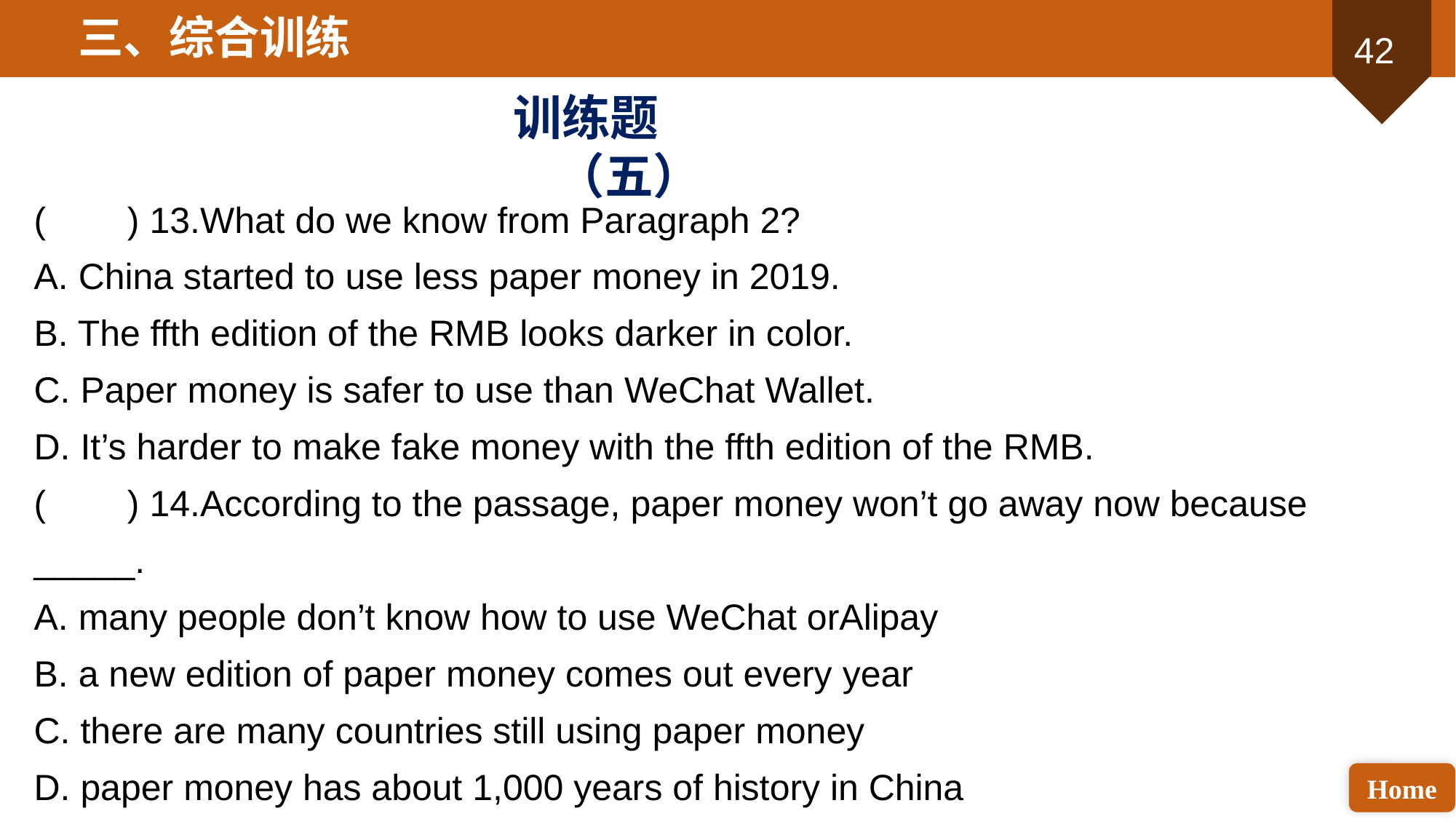

三、综合训练
训练题（五）
(        ) 13.What do we know from Paragraph 2?
A. China started to use less paper money in 2019.
B. The ffth edition of the RMB looks darker in color.
C. Paper money is safer to use than WeChat Wallet.
D. It’s harder to make fake money with the ffth edition of the RMB.
(        ) 14.According to the passage, paper money won’t go away now because _____.
A. many people don’t know how to use WeChat orAlipay
B. a new edition of paper money comes out every year
C. there are many countries still using paper money
D. paper money has about 1,000 years of history in China